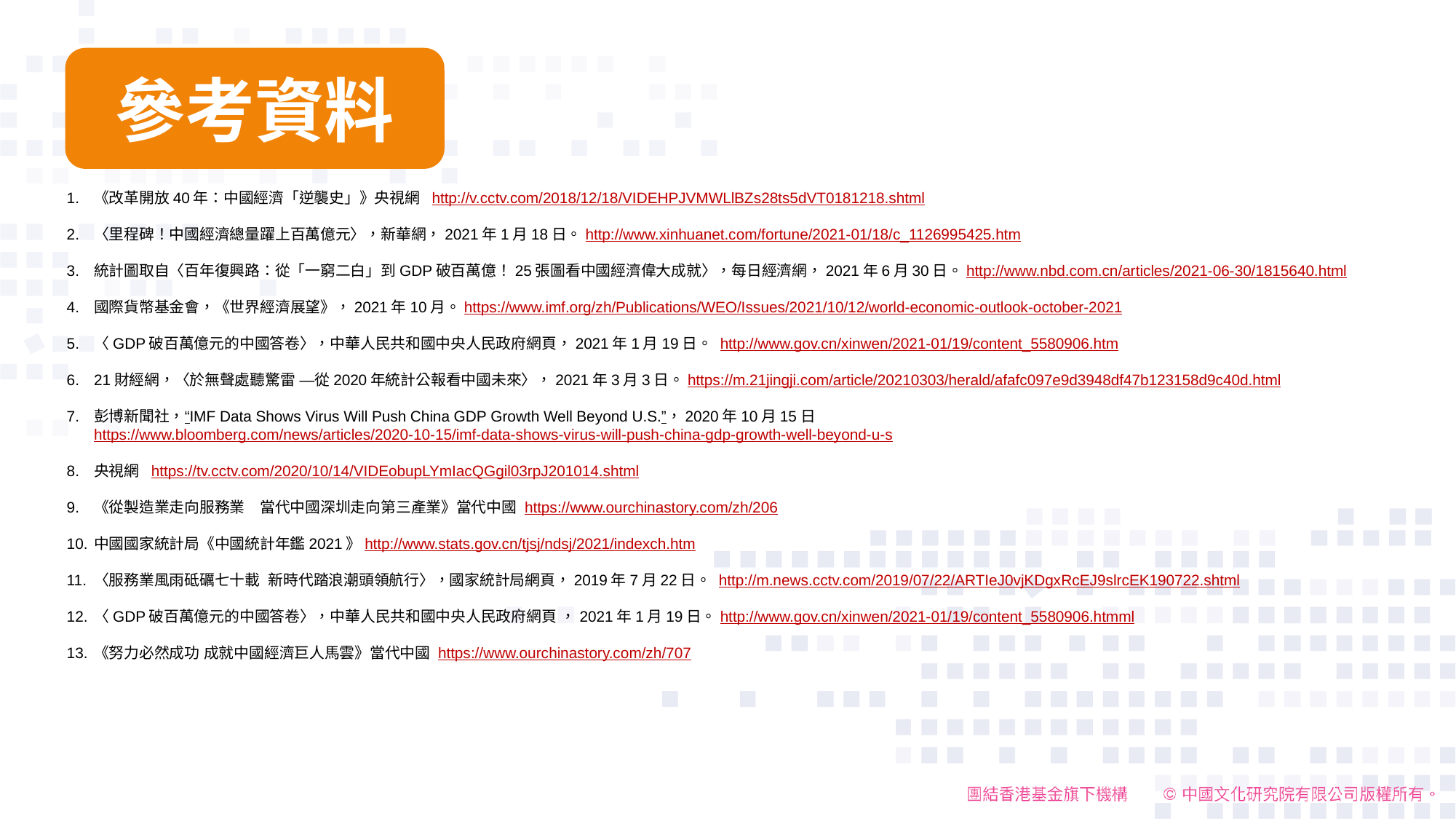

參考資料
《改革開放40年：中國經濟「逆襲史」》央視網  http://v.cctv.com/2018/12/18/VIDEHPJVMWLlBZs28ts5dVT0181218.shtml

〈里程碑！中國經濟總量躍上百萬億元〉，新華網，2021年1月18日。http://www.xinhuanet.com/fortune/2021-01/18/c_1126995425.htm

統計圖取自〈百年復興路：從「一窮二白」到GDP破百萬億！25張圖看中國經濟偉大成就〉，每日經濟網，2021年6月30日。http://www.nbd.com.cn/articles/2021-06-30/1815640.html

國際貨幣基金會，《世界經濟展望》，2021年10月。https://www.imf.org/zh/Publications/WEO/Issues/2021/10/12/world-economic-outlook-october-2021

〈GDP破百萬億元的中國答卷〉，中華人民共和國中央人民政府網頁，2021年1月19日。 http://www.gov.cn/xinwen/2021-01/19/content_5580906.htm

21財經網，〈於無聲處聽驚雷 —從2020年統計公報看中國未來〉，2021年3月3日。https://m.21jingji.com/article/20210303/herald/afafc097e9d3948df47b123158d9c40d.html

彭博新聞社，“IMF Data Shows Virus Will Push China GDP Growth Well Beyond U.S.”，2020年10月15日 https://www.bloomberg.com/news/articles/2020-10-15/imf-data-shows-virus-will-push-china-gdp-growth-well-beyond-u-s

央視網  https://tv.cctv.com/2020/10/14/VIDEobupLYmIacQGgil03rpJ201014.shtml

《從製造業走向服務業　當代中國深圳走向第三產業》當代中國 https://www.ourchinastory.com/zh/206

中國國家統計局《中國統計年鑑2021》http://www.stats.gov.cn/tjsj/ndsj/2021/indexch.htm

〈服務業風雨砥礪七十載  新時代踏浪潮頭領航行〉，國家統計局網頁，2019年7月22日。 http://m.news.cctv.com/2019/07/22/ARTIeJ0vjKDgxRcEJ9slrcEK190722.shtml

〈GDP破百萬億元的中國答卷〉，中華人民共和國中央人民政府網頁 ，2021年1月19日。http://www.gov.cn/xinwen/2021-01/19/content_5580906.htmml

《努力必然成功 成就中國經濟巨人馬雲》當代中國 https://www.ourchinastory.com/zh/707